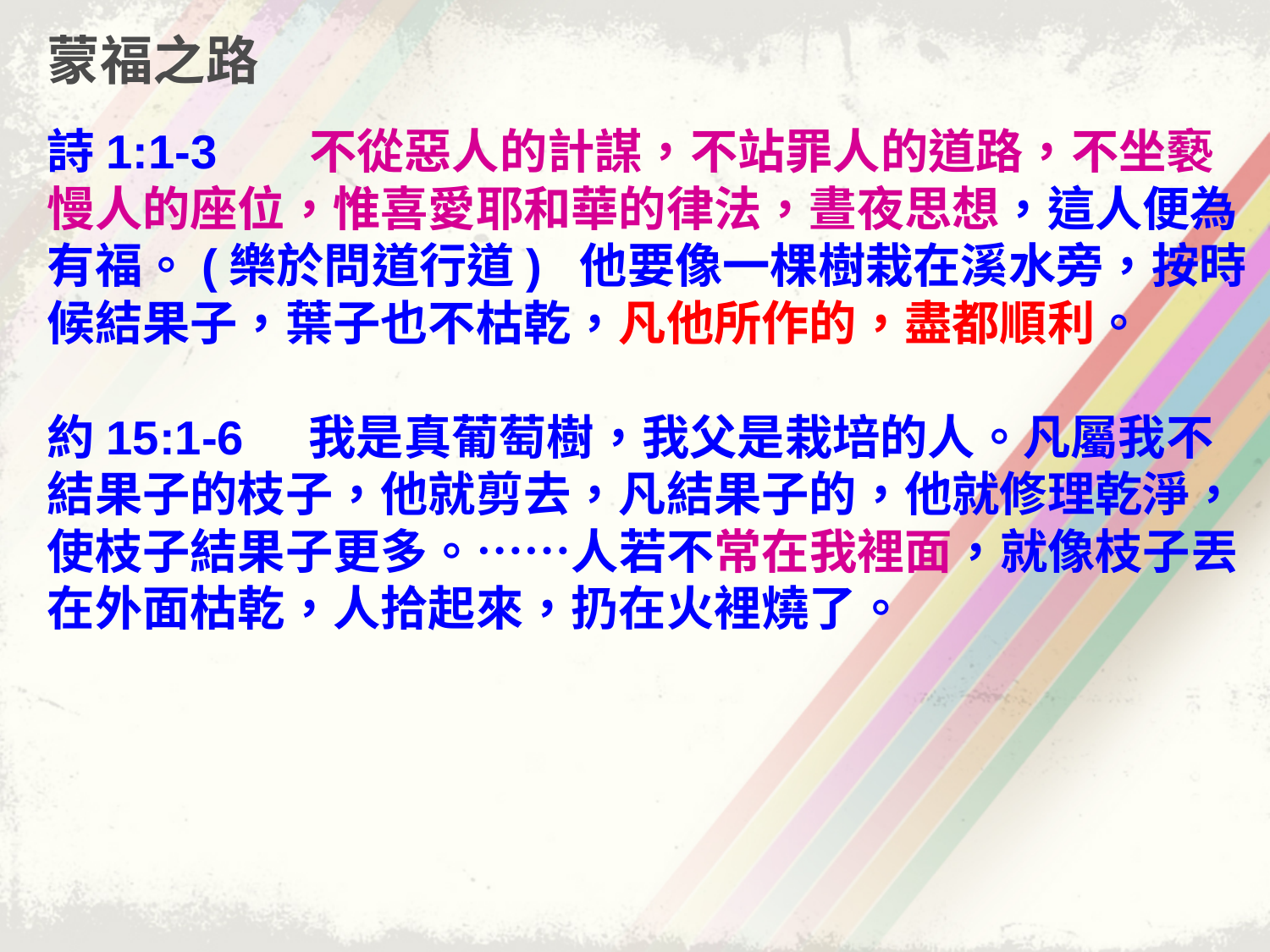

蒙福之路
詩1:1-3      不從惡人的計謀，不站罪人的道路，不坐褻慢人的座位，惟喜愛耶和華的律法，晝夜思想，這人便為有福。(樂於問道行道)  他要像一棵樹栽在溪水旁，按時候結果子，葉子也不枯乾，凡他所作的，盡都順利。

約15:1-6    我是真葡萄樹，我父是栽培的人。凡屬我不結果子的枝子，他就剪去，凡結果子的，他就修理乾淨，使枝子結果子更多。……人若不常在我裡面，就像枝子丟在外面枯乾，人拾起來，扔在火裡燒了。